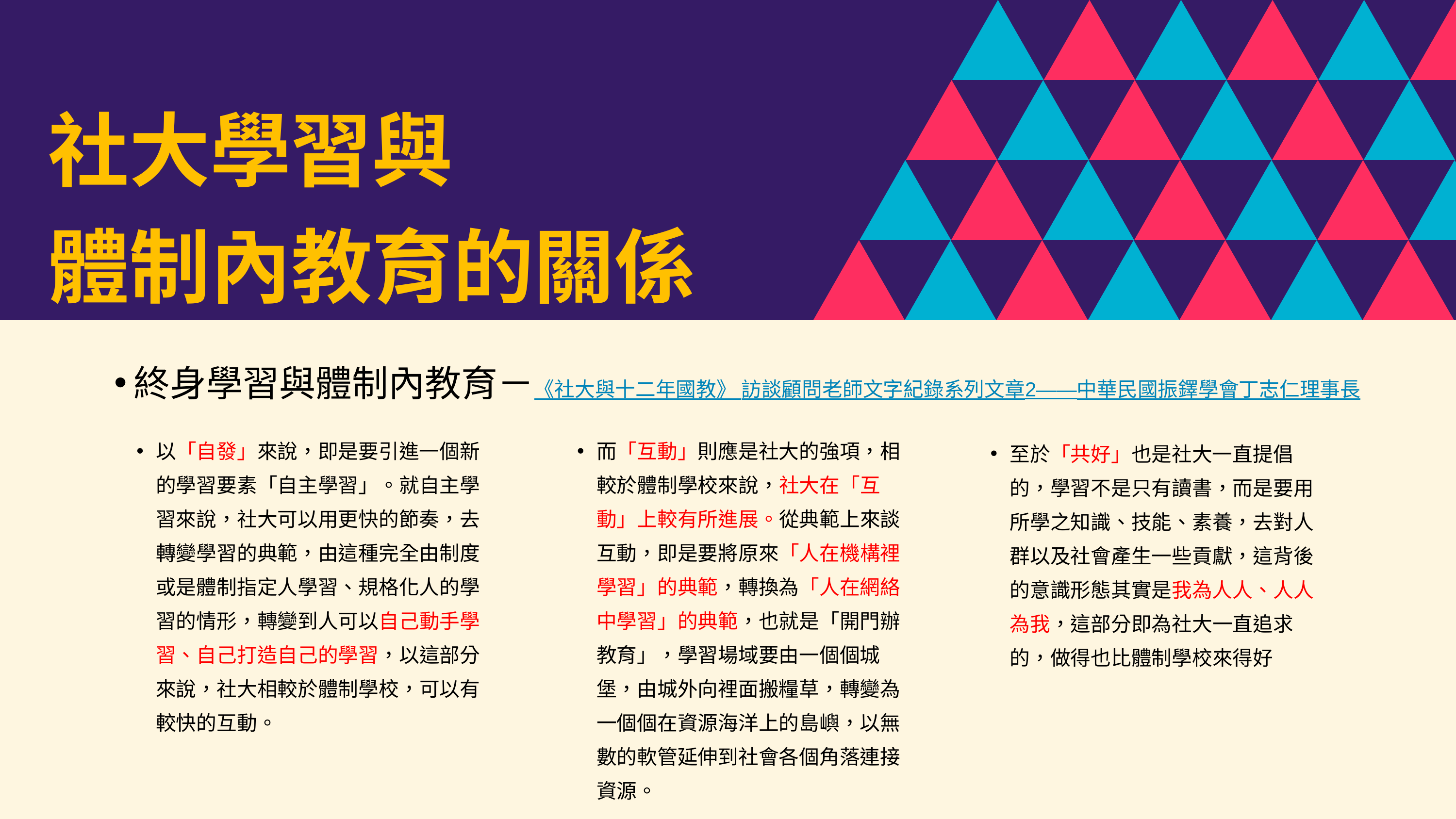

社大學習與
體制內教育的關係
終身學習與體制內教育－《社大與十二年國教》 訪談顧問老師文字紀錄系列文章2——中華民國振鐸學會丁志仁理事長
以「自發」來說，即是要引進一個新的學習要素「自主學習」。就自主學習來說，社大可以用更快的節奏，去轉變學習的典範，由這種完全由制度或是體制指定人學習、規格化人的學習的情形，轉變到人可以自己動手學習、自己打造自己的學習，以這部分來說，社大相較於體制學校，可以有較快的互動。
而「互動」則應是社大的強項，相較於體制學校來說，社大在「互動」上較有所進展。從典範上來談互動，即是要將原來「人在機構裡學習」的典範，轉換為「人在網絡中學習」的典範，也就是「開門辦教育」，學習場域要由一個個城堡，由城外向裡面搬糧草，轉變為一個個在資源海洋上的島嶼，以無數的軟管延伸到社會各個角落連接資源。
至於「共好」也是社大一直提倡的，學習不是只有讀書，而是要用所學之知識、技能、素養，去對人群以及社會產生一些貢獻，這背後的意識形態其實是我為人人、人人為我，這部分即為社大一直追求的，做得也比體制學校來得好